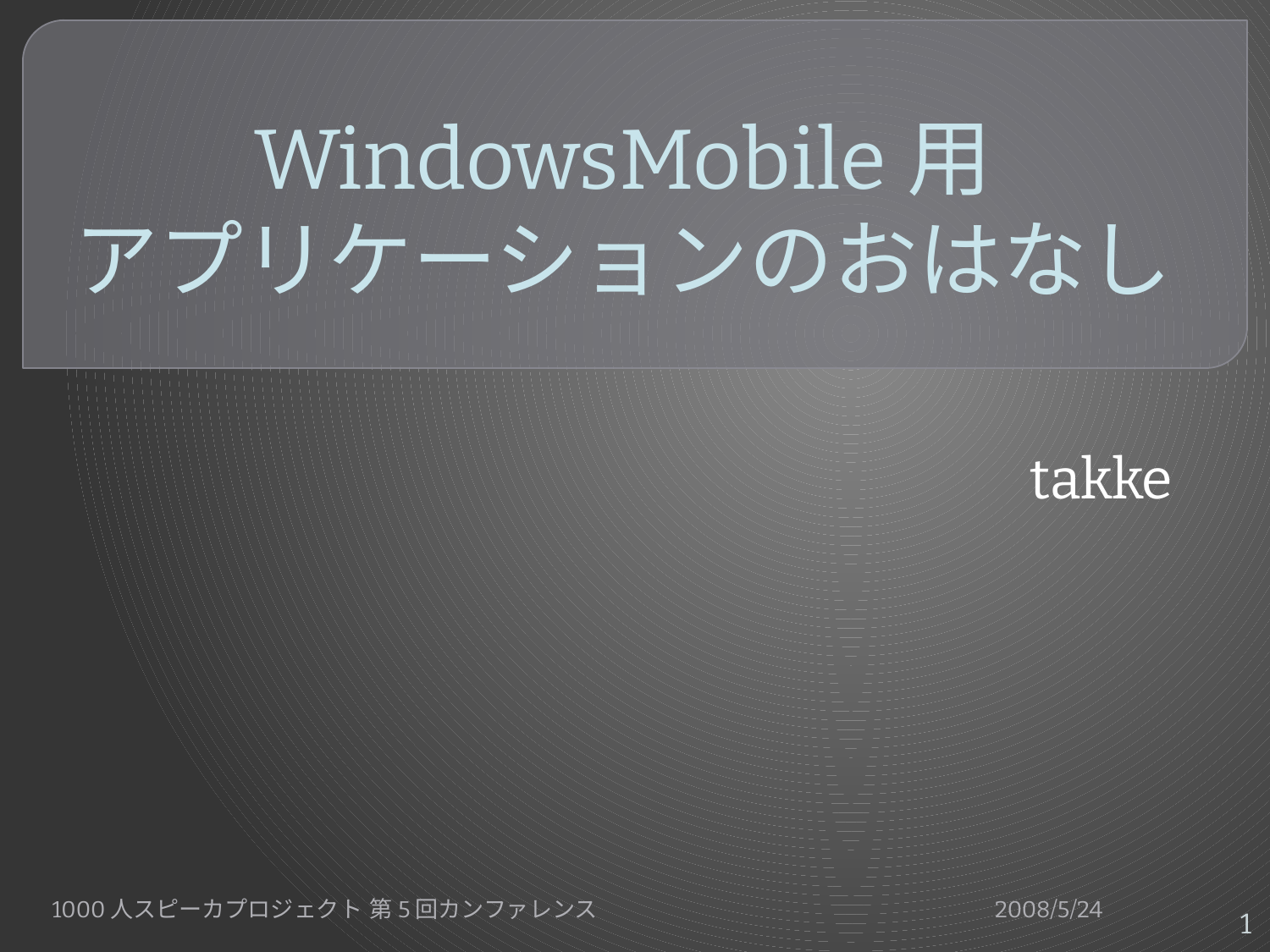

# WindowsMobile用 アプリケーションのおはなし
takke
1000人スピーカプロジェクト 第5回カンファレンス
2008/5/24
1